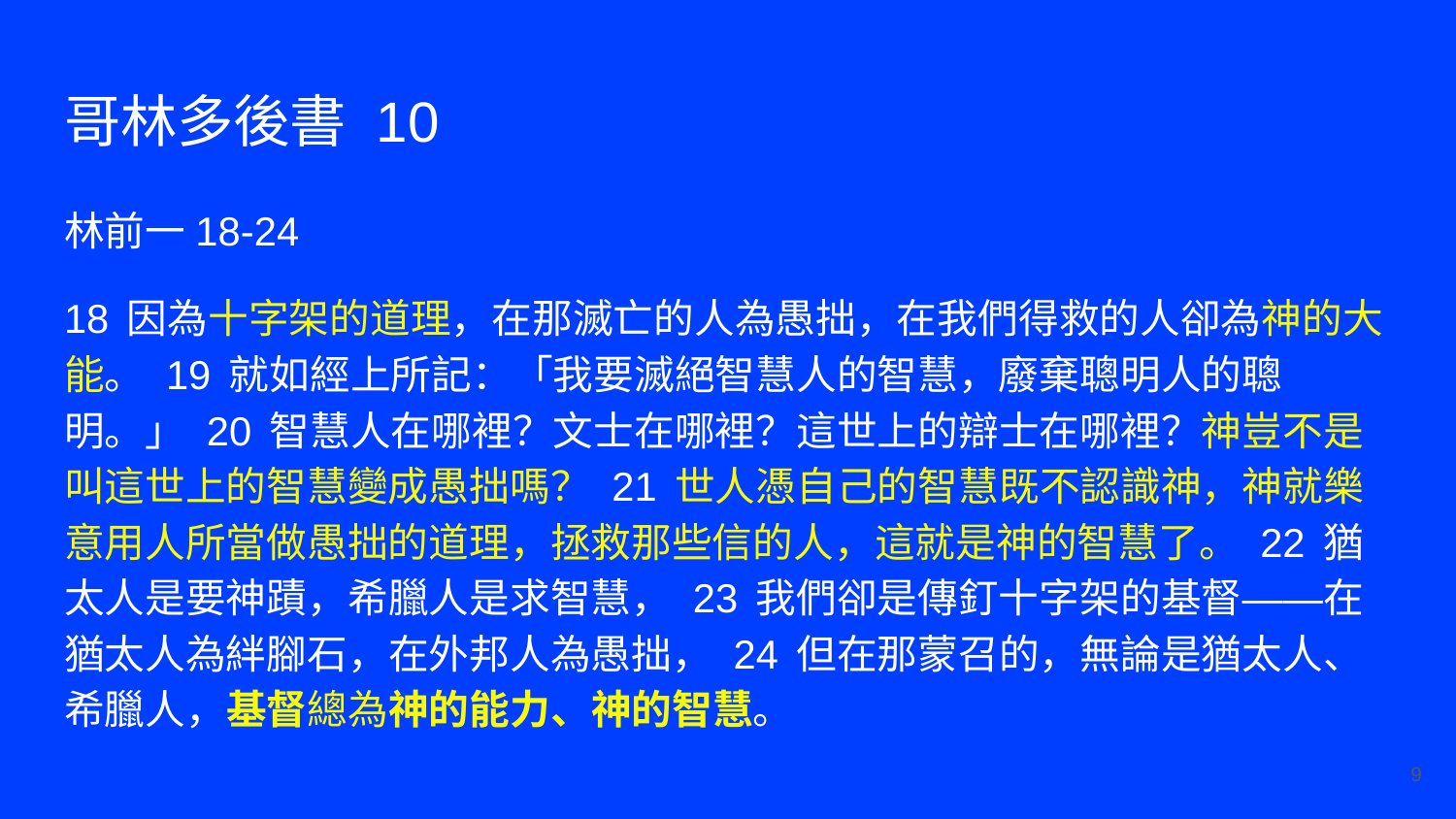

# 哥林多後書 10
林前一18-24
18 因為十字架的道理，在那滅亡的人為愚拙，在我們得救的人卻為神的大能。 19 就如經上所記：「我要滅絕智慧人的智慧，廢棄聰明人的聰明。」 20 智慧人在哪裡？文士在哪裡？這世上的辯士在哪裡？神豈不是叫這世上的智慧變成愚拙嗎？ 21 世人憑自己的智慧既不認識神，神就樂意用人所當做愚拙的道理，拯救那些信的人，這就是神的智慧了。 22 猶太人是要神蹟，希臘人是求智慧， 23 我們卻是傳釘十字架的基督——在猶太人為絆腳石，在外邦人為愚拙， 24 但在那蒙召的，無論是猶太人、希臘人，基督總為神的能力、神的智慧。
9